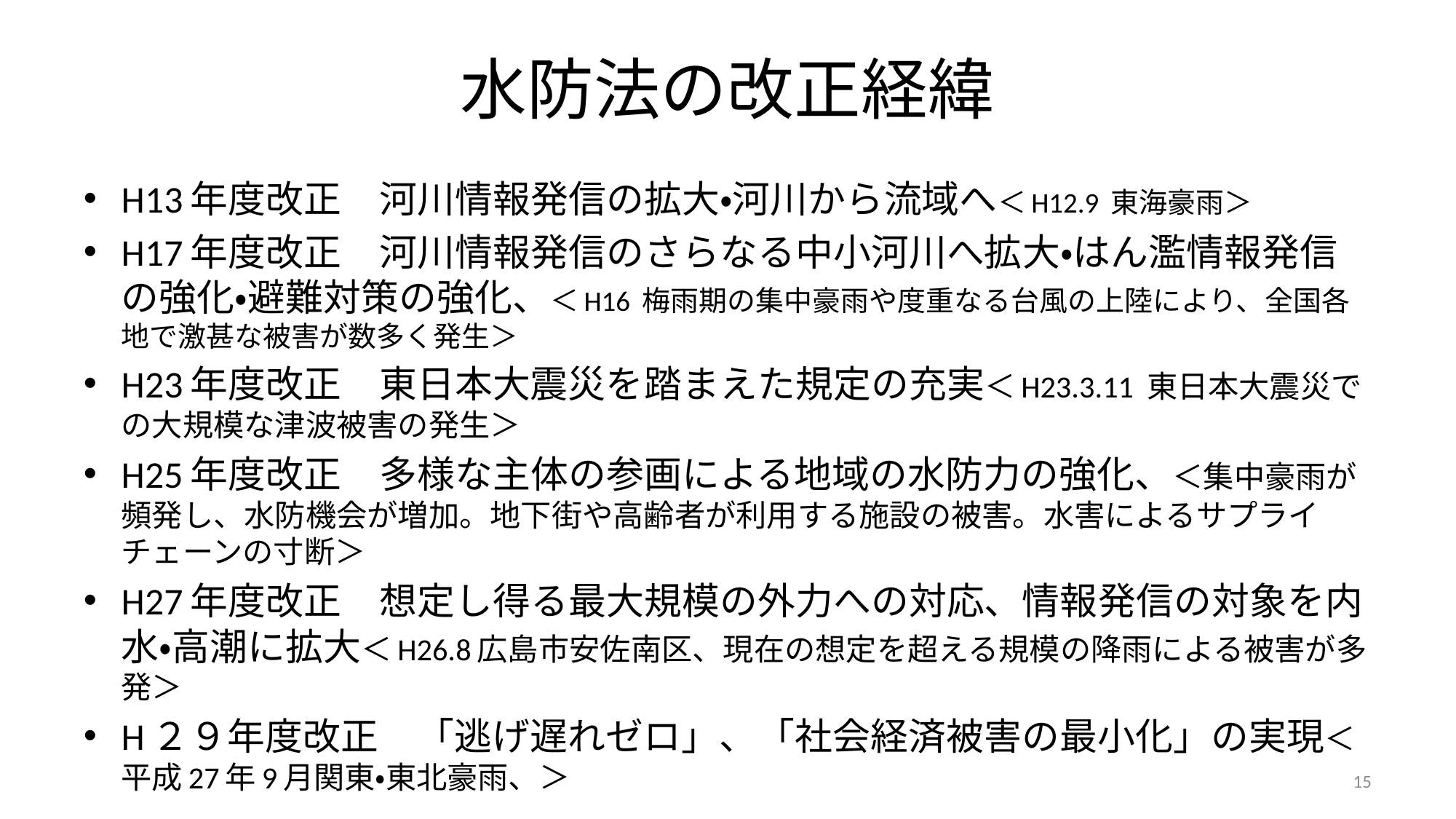

# 水防法の改正経緯
H13年度改正　河川情報発信の拡大・河川から流域へ＜H12.9 東海豪雨＞
H17年度改正　河川情報発信のさらなる中小河川へ拡大・はん濫情報発信の強化・避難対策の強化、＜H16 梅雨期の集中豪雨や度重なる台風の上陸により、全国各地で激甚な被害が数多く発生＞
H23年度改正　東日本大震災を踏まえた規定の充実＜H23.3.11 東日本大震災での大規模な津波被害の発生＞
H25年度改正　多様な主体の参画による地域の水防力の強化、＜集中豪雨が頻発し、水防機会が増加。地下街や高齢者が利用する施設の被害。水害によるサプライチェーンの寸断＞
H27年度改正　想定し得る最大規模の外力への対応、情報発信の対象を内水・高潮に拡大＜H26.8広島市安佐南区、現在の想定を超える規模の降雨による被害が多発＞
H２９年度改正　「逃げ遅れゼロ」、「社会経済被害の最小化」の実現＜平成27年9月関東・東北豪雨、＞

15